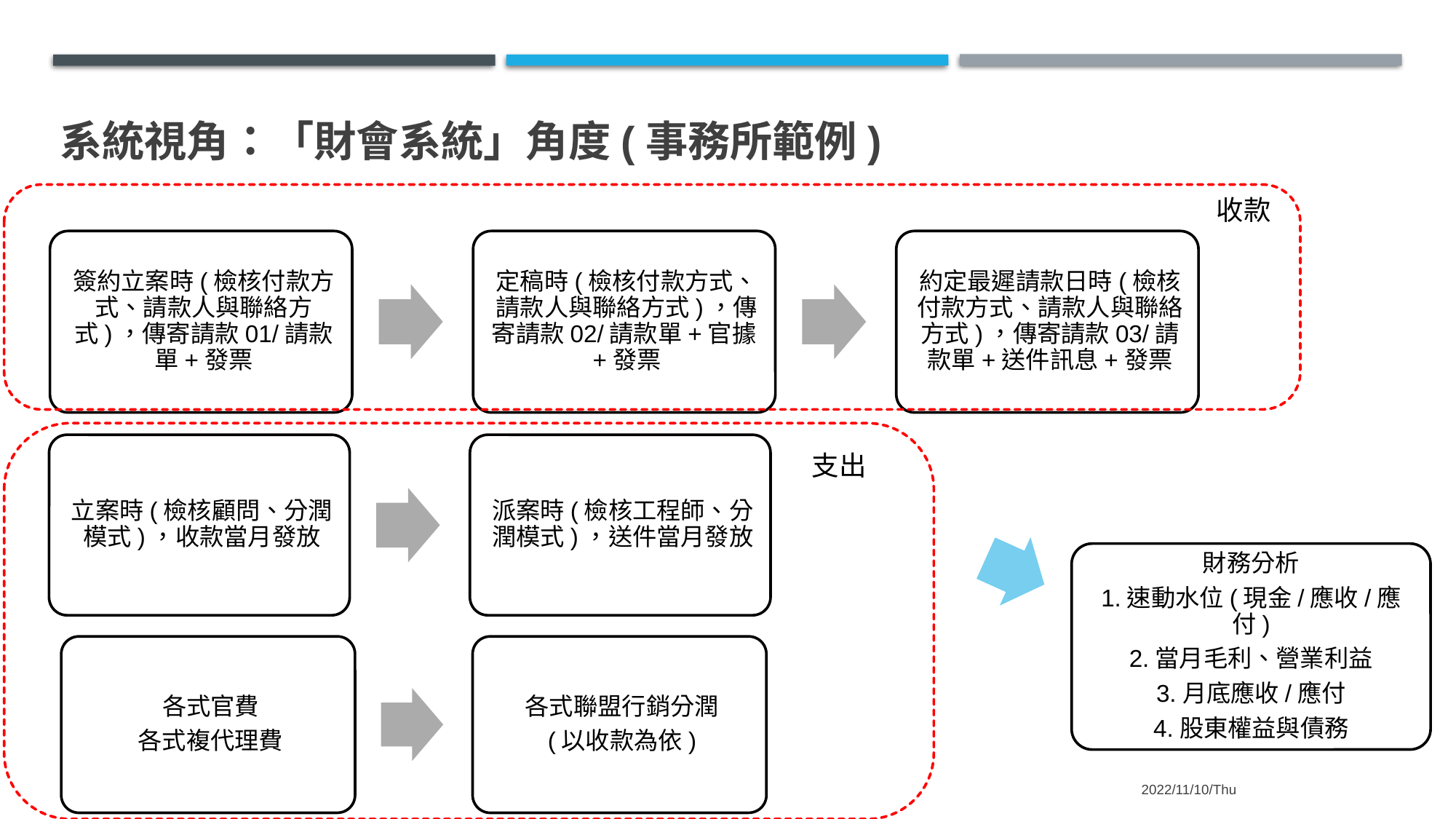

# 系統視角：「財會系統」角度(事務所範例)
簽約立案時(檢核付款方式、請款人與聯絡方式)，傳寄請款01/請款單+發票

定稿時(檢核付款方式、請款人與聯絡方式)，傳寄請款02/請款單+官據+發票

約定最遲請款日時(檢核付款方式、請款人與聯絡方式)，傳寄請款03/請款單+送件訊息+發票

收款

立案時(檢核顧問、分潤模式)，收款當月發放

派案時(檢核工程師、分潤模式)，送件當月發放
支出

財務分析
1.速動水位(現金/應收/應付)
2.當月毛利、營業利益
3.月底應收/應付
4.股東權益與債務
各式官費
各式複代理費

各式聯盟行銷分潤
(以收款為依)
2022/11/10/Thu